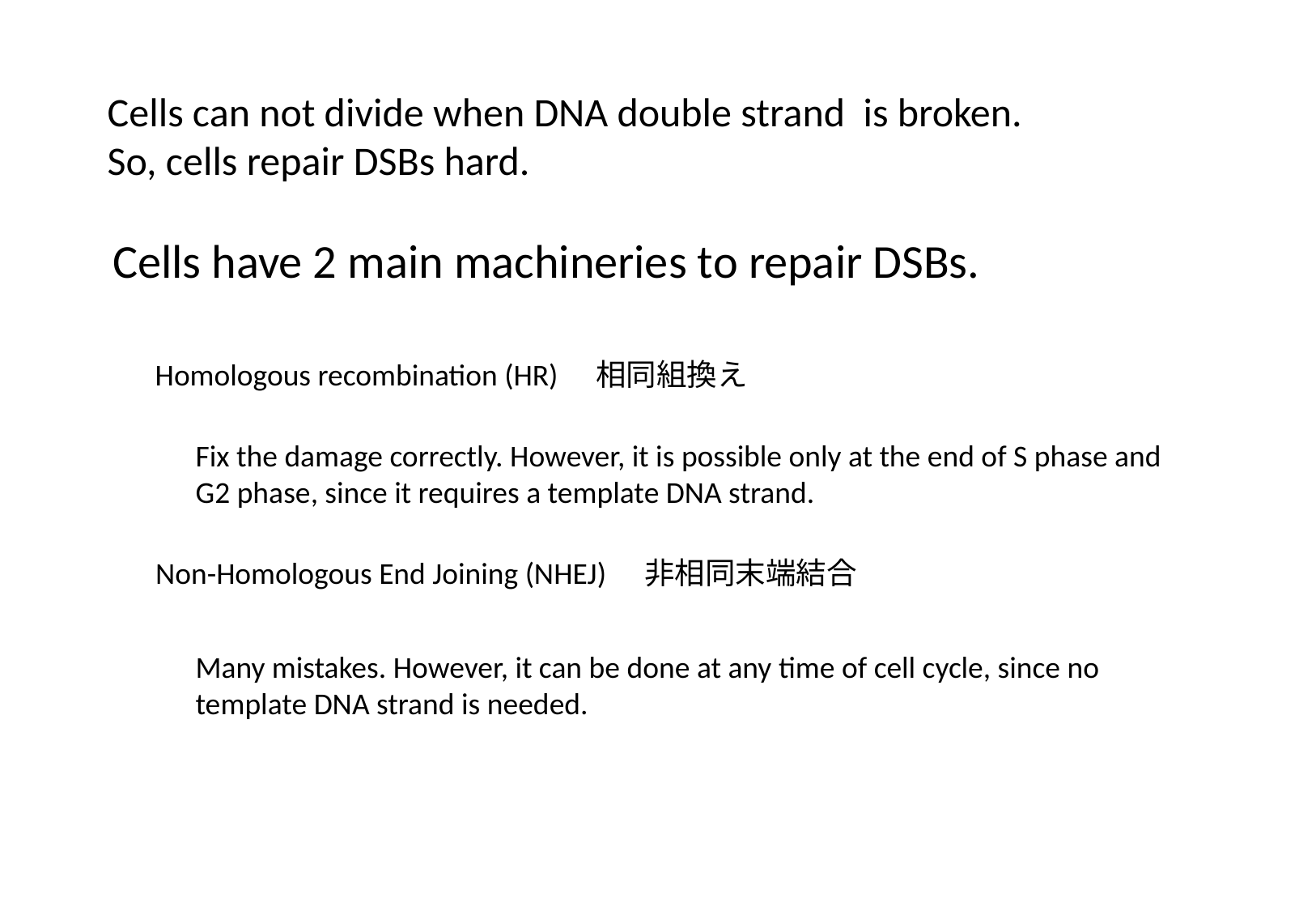

Cells can not divide when DNA double strand  is broken.
So, cells repair DSBs hard.
Cells have 2 main machineries to repair DSBs.
Homologous recombination (HR)　相同組換え
Fix the damage correctly. However, it is possible only at the end of S phase and G2 phase, since it requires a template DNA strand.
Non-Homologous End Joining (NHEJ)　非相同末端結合
Many mistakes. However, it can be done at any time of cell cycle, since no template DNA strand is needed.